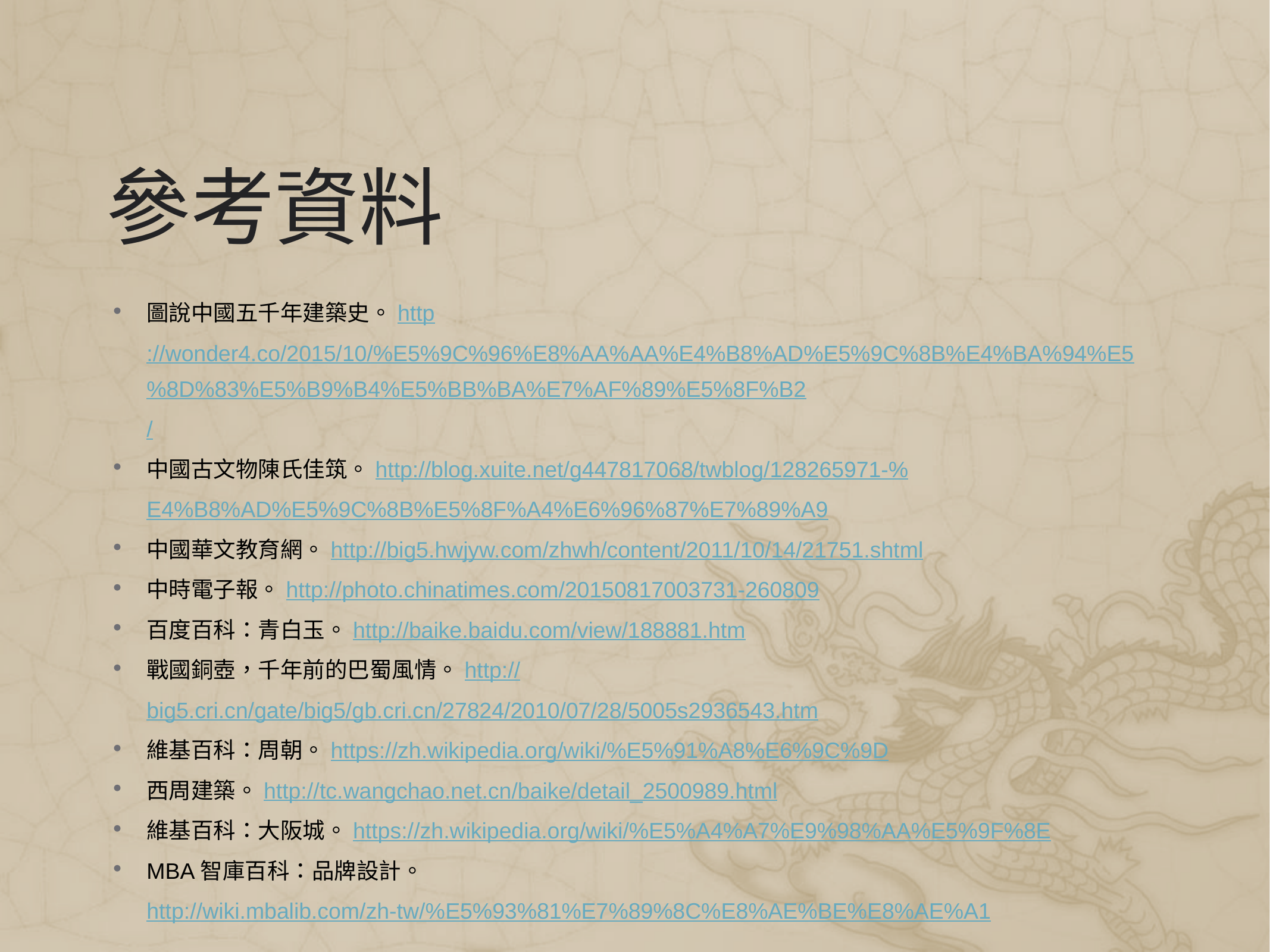

參考資料
圖說中國五千年建築史。http://wonder4.co/2015/10/%E5%9C%96%E8%AA%AA%E4%B8%AD%E5%9C%8B%E4%BA%94%E5%8D%83%E5%B9%B4%E5%BB%BA%E7%AF%89%E5%8F%B2/
中國古文物陳氏佳筑。http://blog.xuite.net/g447817068/twblog/128265971-%E4%B8%AD%E5%9C%8B%E5%8F%A4%E6%96%87%E7%89%A9
中國華文教育網。http://big5.hwjyw.com/zhwh/content/2011/10/14/21751.shtml
中時電子報。http://photo.chinatimes.com/20150817003731-260809
百度百科：青白玉。http://baike.baidu.com/view/188881.htm
戰國銅壺，千年前的巴蜀風情。http://big5.cri.cn/gate/big5/gb.cri.cn/27824/2010/07/28/5005s2936543.htm
維基百科：周朝。https://zh.wikipedia.org/wiki/%E5%91%A8%E6%9C%9D
西周建築。http://tc.wangchao.net.cn/baike/detail_2500989.html
維基百科：大阪城。https://zh.wikipedia.org/wiki/%E5%A4%A7%E9%98%AA%E5%9F%8E
MBA智庫百科：品牌設計。
http://wiki.mbalib.com/zh-tw/%E5%93%81%E7%89%8C%E8%AE%BE%E8%AE%A1